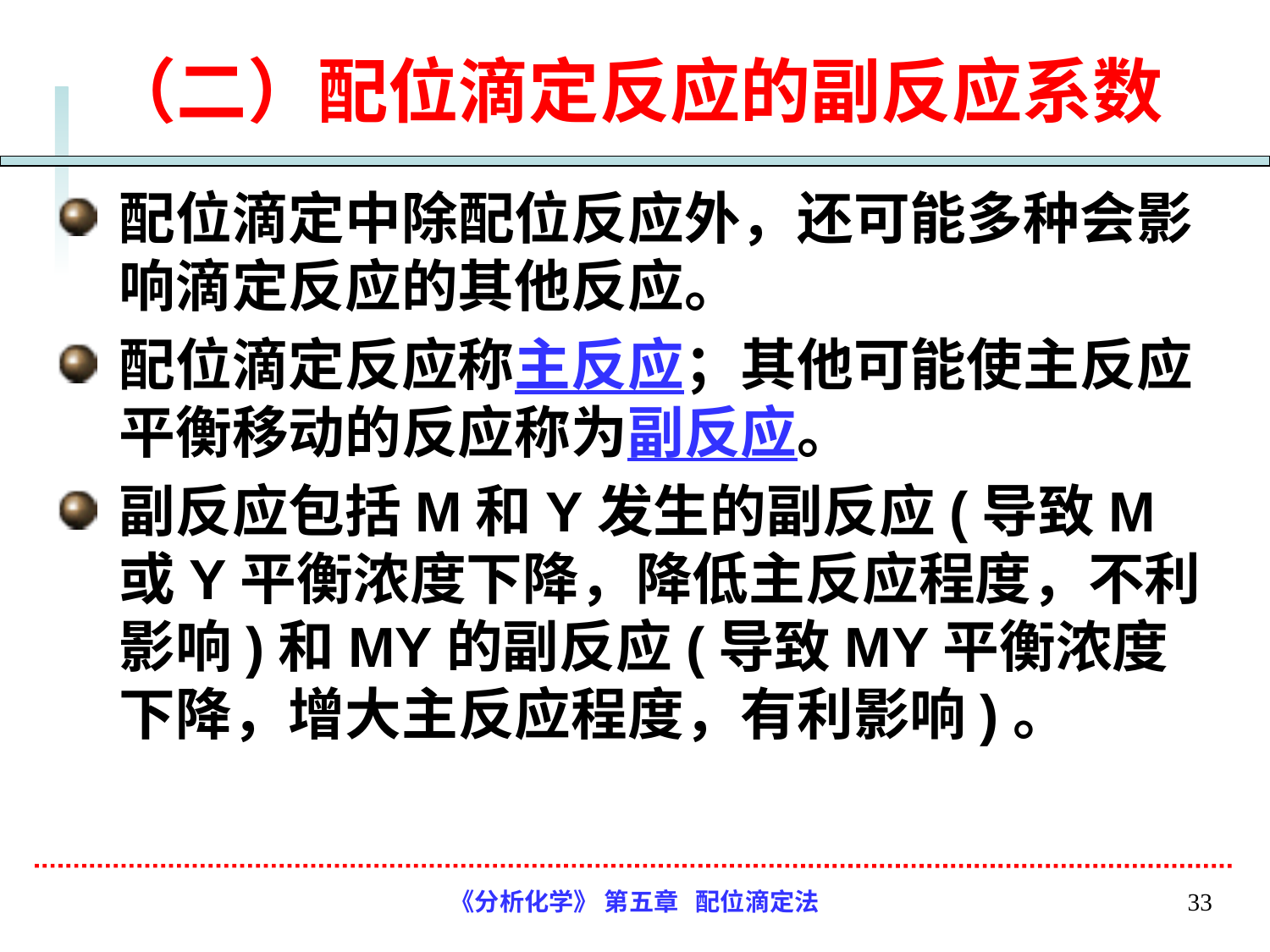

# （二）配位滴定反应的副反应系数
配位滴定中除配位反应外，还可能多种会影响滴定反应的其他反应。
配位滴定反应称主反应；其他可能使主反应平衡移动的反应称为副反应。
副反应包括M和Y发生的副反应(导致M或Y平衡浓度下降，降低主反应程度，不利影响)和MY的副反应(导致MY平衡浓度下降，增大主反应程度，有利影响)。
《分析化学》 第五章   配位滴定法
33